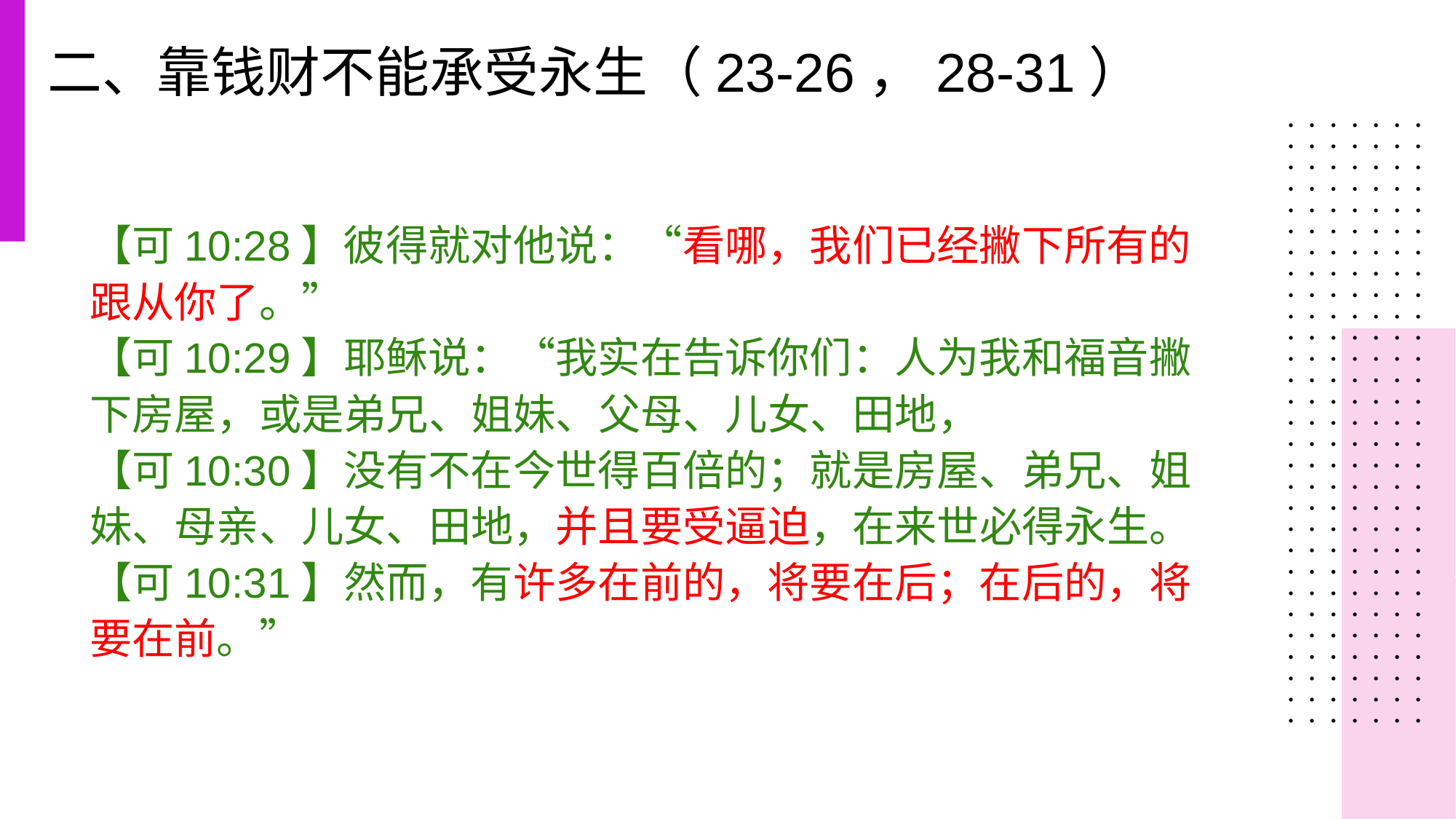

二、靠钱财不能承受永生（23-26，28-31）
【可10:28】彼得就对他说：“看哪，我们已经撇下所有的跟从你了。”
【可10:29】耶稣说：“我实在告诉你们：人为我和福音撇下房屋，或是弟兄、姐妹、父母、儿女、田地，
【可10:30】没有不在今世得百倍的；就是房屋、弟兄、姐妹、母亲、儿女、田地，并且要受逼迫，在来世必得永生。
【可10:31】然而，有许多在前的，将要在后；在后的，将要在前。”